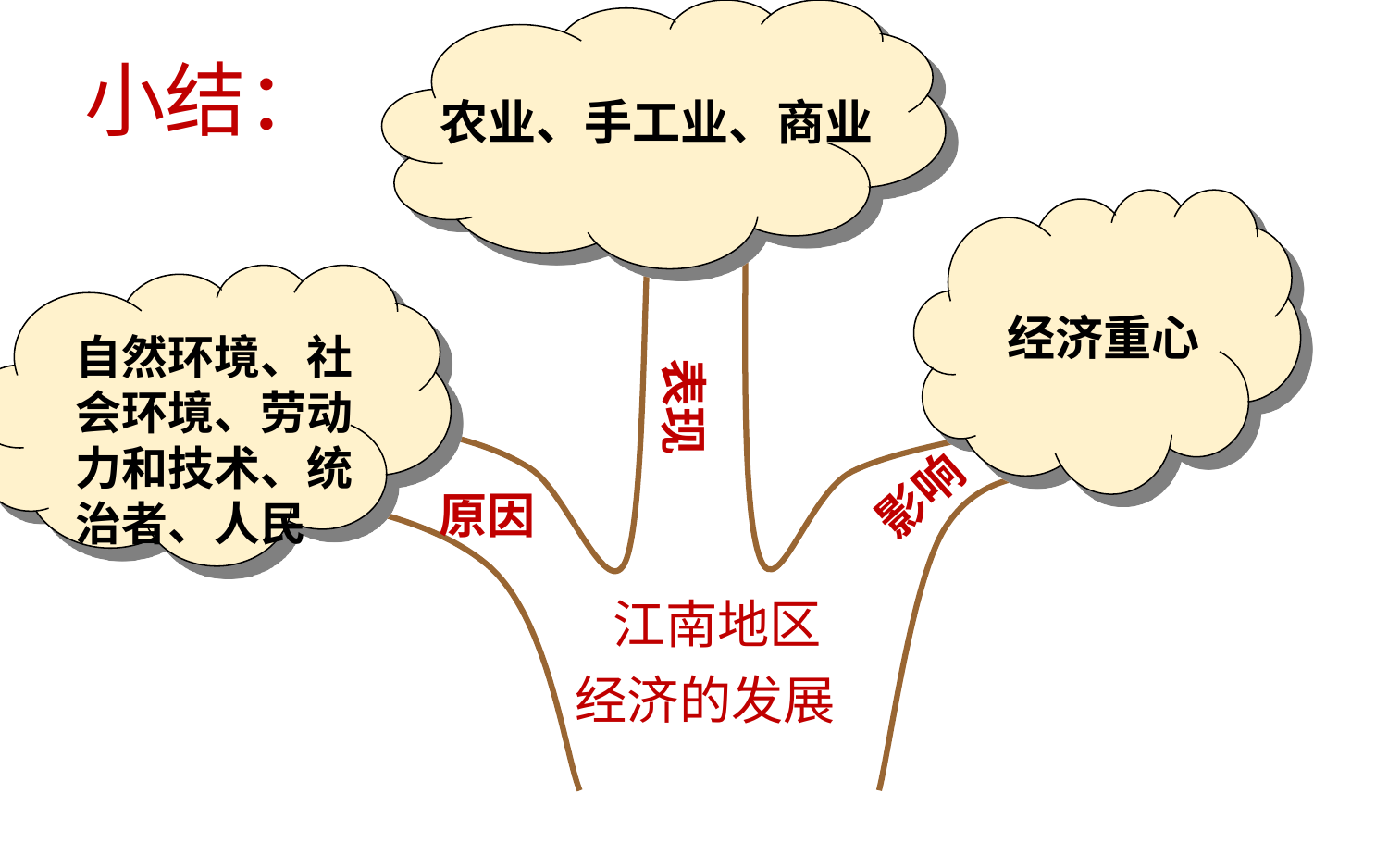

小结：
农业、手工业、商业

经济重心
自然环境、社会环境、劳动力和技术、统治者、人民
表现
影响

原因

| 江南地区 经济的发展 |
| --- |